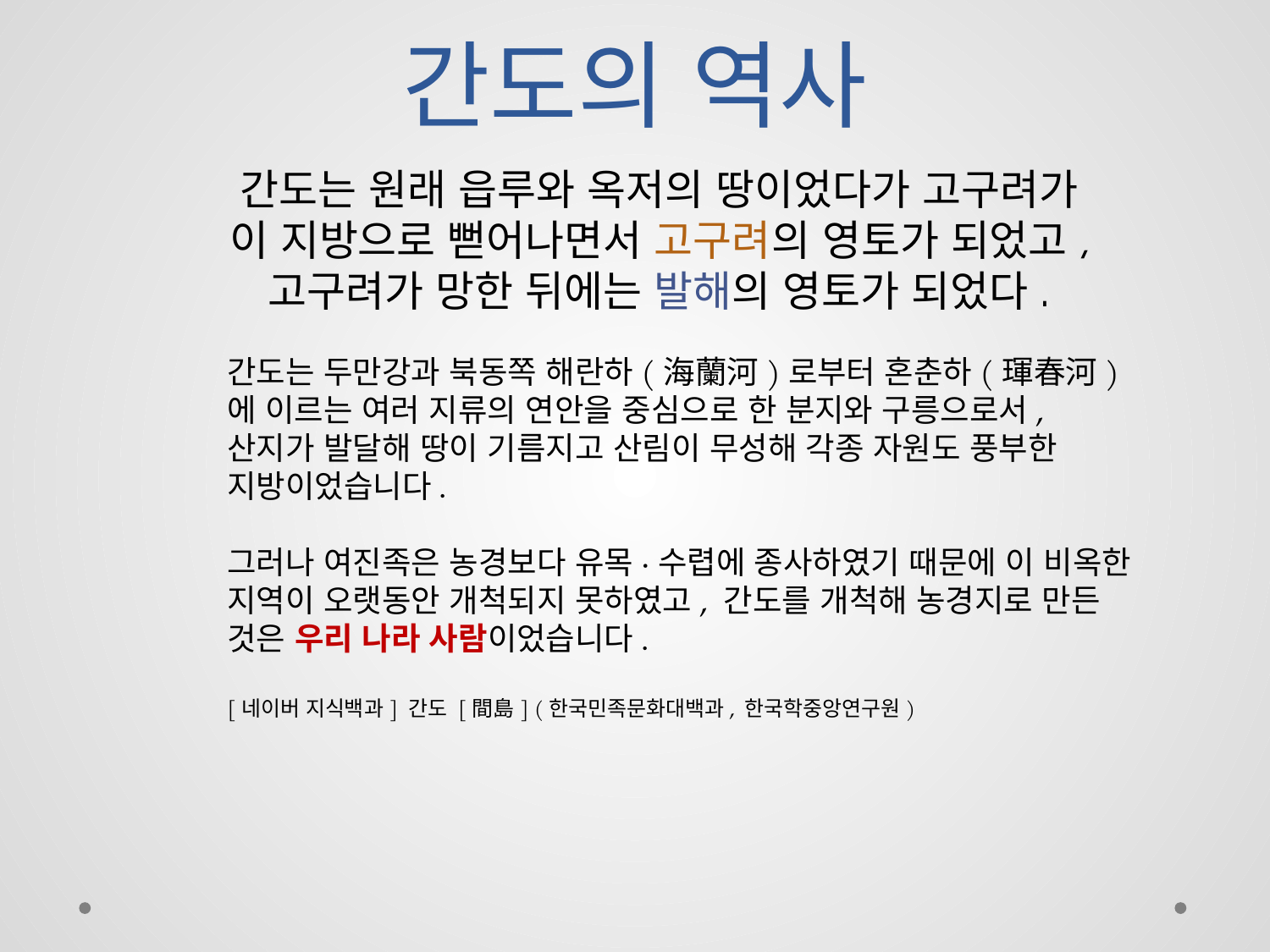

# 간도의 역사
간도는 원래 읍루와 옥저의 땅이었다가 고구려가 이 지방으로 뻗어나면서 고구려의 영토가 되었고, 고구려가 망한 뒤에는 발해의 영토가 되었다.
간도는 두만강과 북동쪽 해란하(海蘭河)로부터 혼춘하(琿春河)에 이르는 여러 지류의 연안을 중심으로 한 분지와 구릉으로서, 산지가 발달해 땅이 기름지고 산림이 무성해 각종 자원도 풍부한 지방이었습니다.

그러나 여진족은 농경보다 유목·수렵에 종사하였기 때문에 이 비옥한 지역이 오랫동안 개척되지 못하였고, 간도를 개척해 농경지로 만든 것은 우리 나라 사람이었습니다.

[네이버 지식백과] 간도 [間島] (한국민족문화대백과, 한국학중앙연구원)